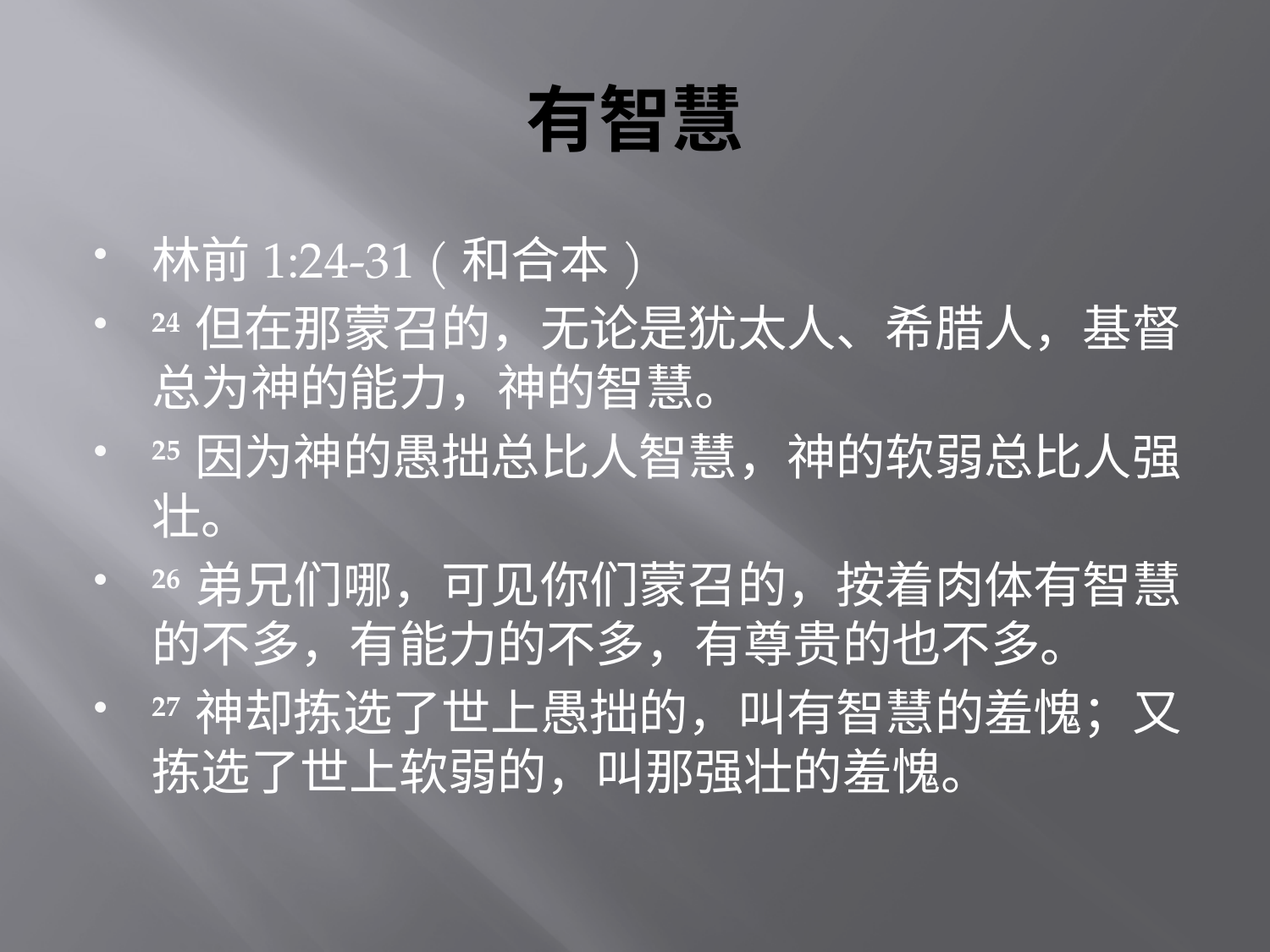

# 有智慧
林前1:24-31 (和合本)
24 但在那蒙召的，无论是犹太人、希腊人，基督总为神的能力，神的智慧。
25 因为神的愚拙总比人智慧，神的软弱总比人强壮。
26 弟兄们哪，可见你们蒙召的，按着肉体有智慧的不多，有能力的不多，有尊贵的也不多。
27 神却拣选了世上愚拙的，叫有智慧的羞愧；又拣选了世上软弱的，叫那强壮的羞愧。